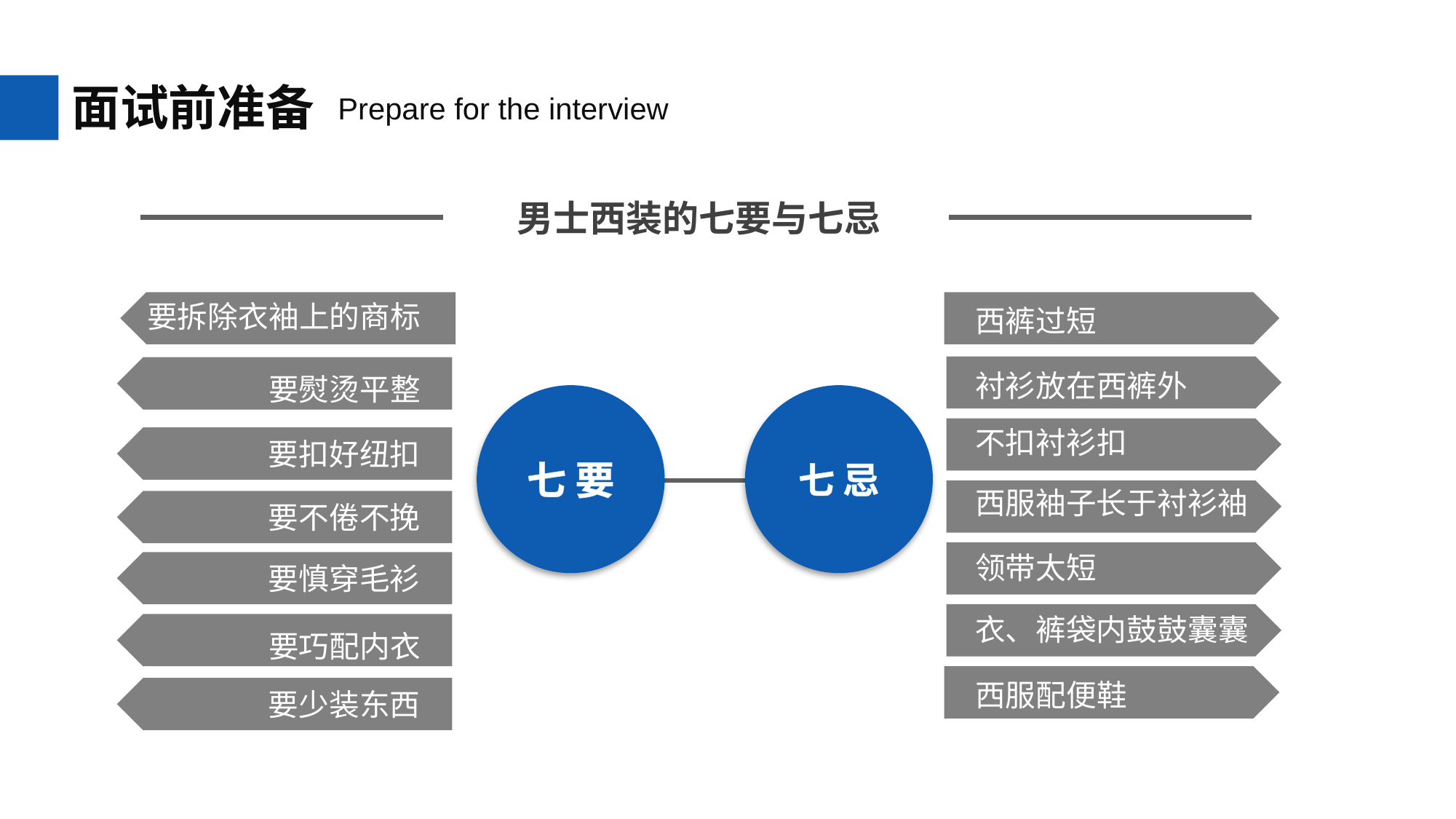

面试前准备

 Prepare for the interview

男士西装的七要与七忌

要拆除衣袖上的商标

西裤过短
要熨烫平整

衬衫放在西裤外

七 要

七 忌
不扣衬衫扣

要扣好纽扣
西服袖子长于衬衫袖

要不倦不挽

领带太短

要慎穿毛衫
衣、裤袋内鼓鼓囊囊

要巧配内衣

西服配便鞋

要少装东西